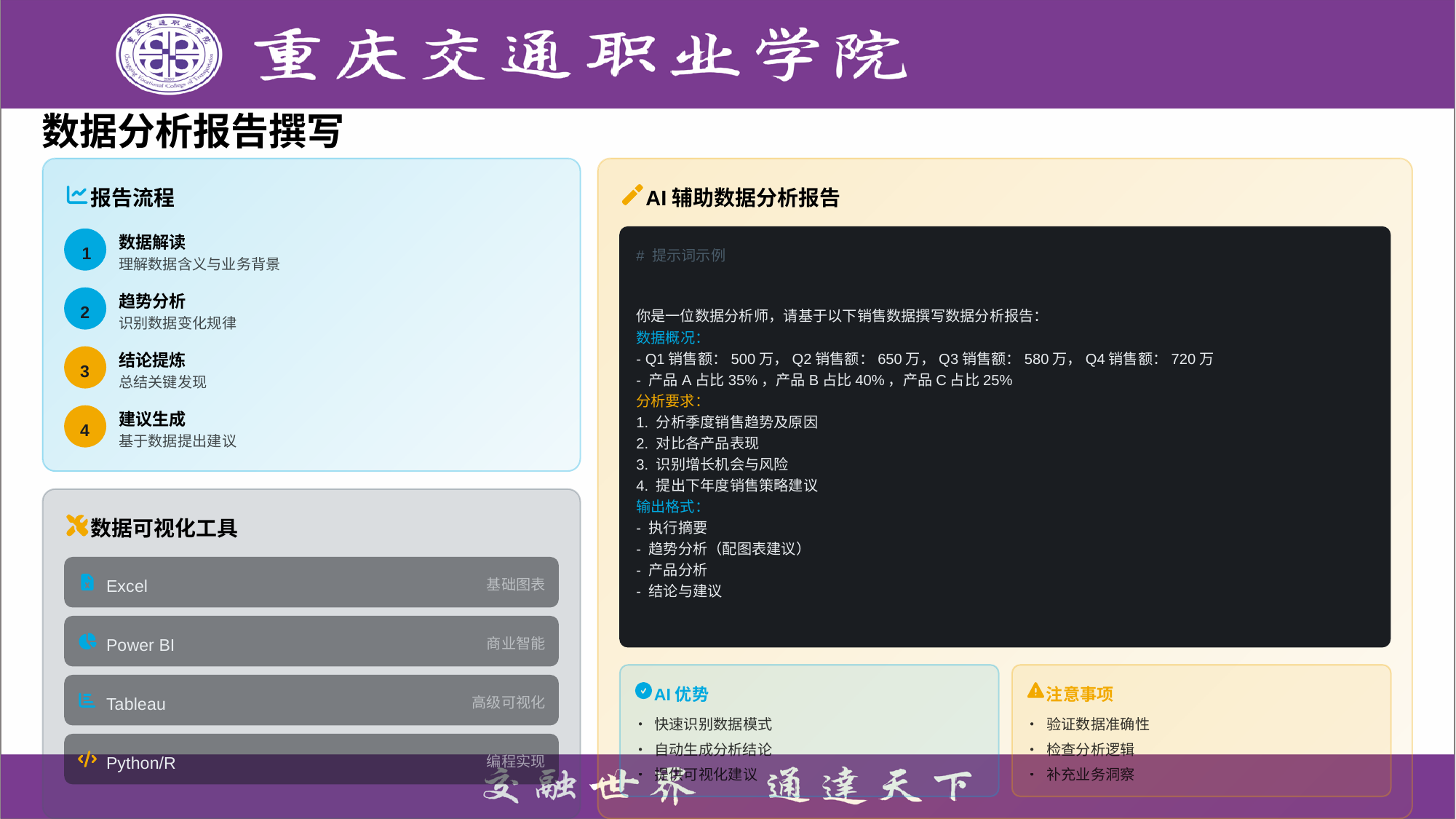

数据分析报告撰写

报告流程
AI辅助数据分析报告

数据解读

1
# 提示词示例
理解数据含义与业务背景
你是一位数据分析师，请基于以下销售数据撰写数据分析报告：
数据概况：
- Q1销售额：500万，Q2销售额：650万，Q3销售额：580万，Q4销售额：720万
- 产品A占比35%，产品B占比40%，产品C占比25%
分析要求：
1. 分析季度销售趋势及原因
2. 对比各产品表现
3. 识别增长机会与风险
4. 提出下年度销售策略建议
输出格式：
- 执行摘要
- 趋势分析（配图表建议）
- 产品分析
- 结论与建议
趋势分析

2
识别数据变化规律
结论提炼

3
总结关键发现
建议生成

4
基于数据提出建议

数据可视化工具

Excel
基础图表

Power BI
商业智能

AI优势
注意事项

Tableau
高级可视化

• 快速识别数据模式
• 验证数据准确性

• 自动生成分析结论
• 检查分析逻辑
Python/R
编程实现

• 提供可视化建议
• 补充业务洞察